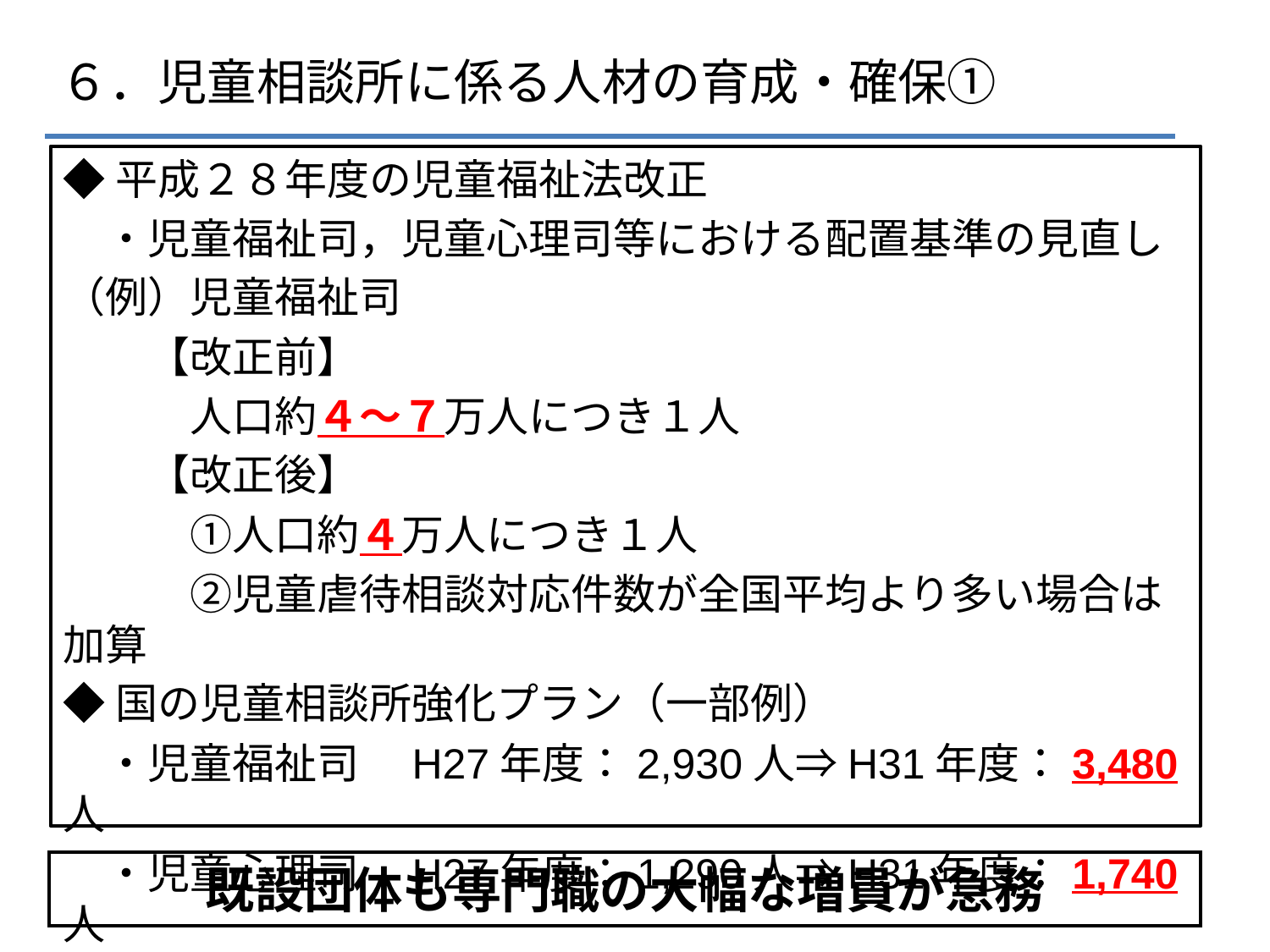

# ６．児童相談所に係る人材の育成・確保①
◆平成２８年度の児童福祉法改正
　・児童福祉司，児童心理司等における配置基準の見直し
（例）児童福祉司
　　【改正前】
　　　人口約４～７万人につき１人
　　【改正後】
　　　①人口約４万人につき１人
　　　②児童虐待相談対応件数が全国平均より多い場合は加算
◆国の児童相談所強化プラン（一部例）
　・児童福祉司　H27年度：2,930人⇒H31年度：3,480人
　・児童心理司　H27年度：1,290人⇒H31年度：1,740人

既設団体も専門職の大幅な増員が急務